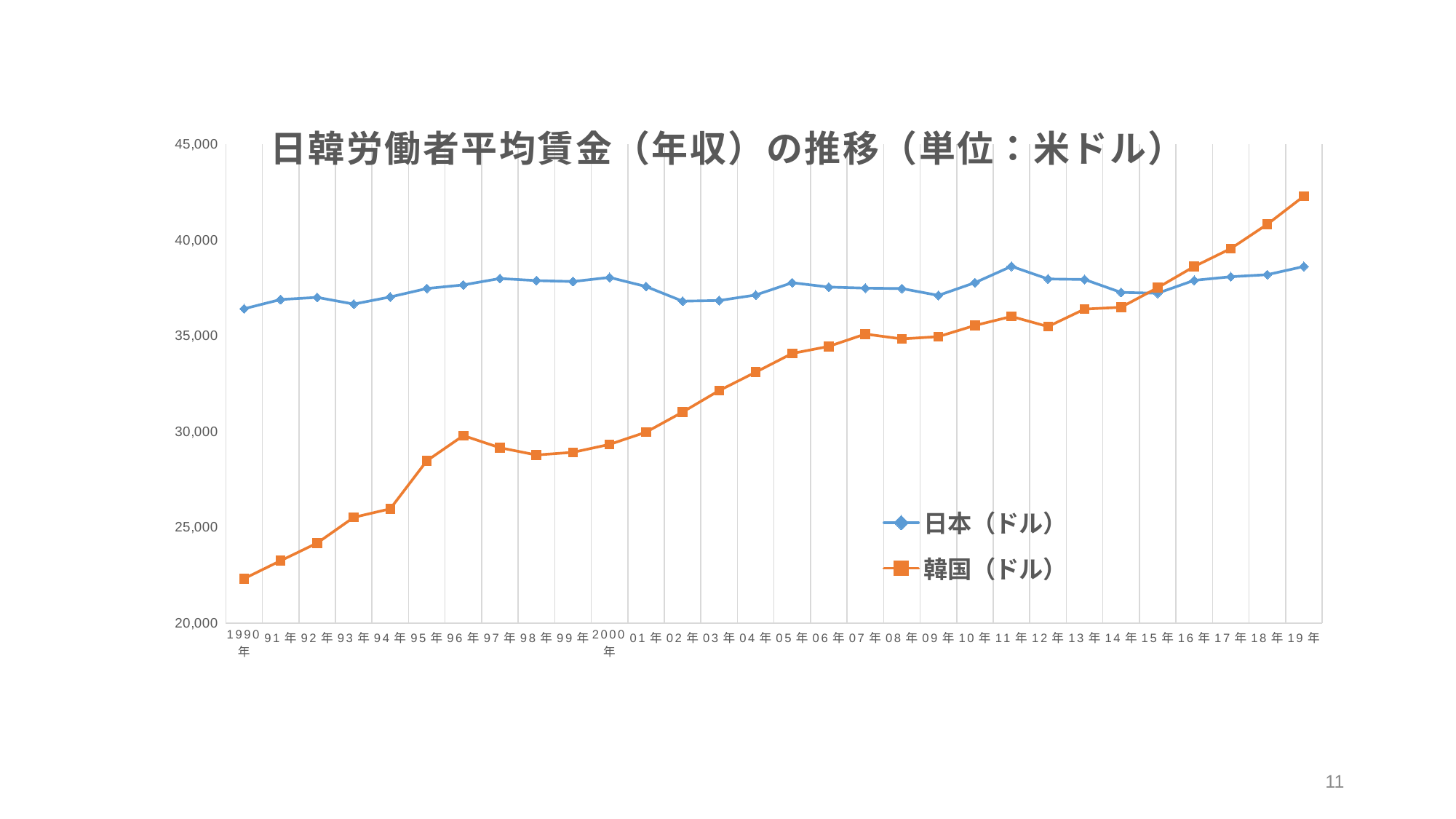

#

### Chart: 日韓労働者平均賃金（年収）の推移（単位：米ドル）

| Category | 日本（ドル） | 韓国（ドル） |
|---|---|---|
| 1990年 | 36412.4948011489 | 22334.5771925078 |
| 91年 | 36896.045028686 | 23268.0861180606 |
| 92年 | 37009.0056945301 | 24190.0445524679 |
| 93年 | 36658.0890069355 | 25529.141808176 |
| 94年 | 37029.9667563623 | 25976.0044287547 |
| 95年 | 37470.2408269315 | 28480.9907896599 |
| 96年 | 37657.4859655317 | 29795.5958773727 |
| 97年 | 37992.5578615089 | 29163.6439383594 |
| 98年 | 37882.5669917254 | 28784.4935919131 |
| 99年 | 37836.5320865525 | 28923.3042608612 |
| 2000年 | 38049.6957803882 | 29335.3100407752 |
| 01年 | 37573.2695202469 | 29975.6386544464 |
| 02年 | 36811.2331619207 | 31023.7000045329 |
| 03年 | 36845.2507861958 | 32147.8494792852 |
| 04年 | 37130.2128900952 | 33105.3524751729 |
| 05年 | 37772.7971427658 | 34083.1608942888 |
| 06年 | 37546.9631919657 | 34451.0618062971 |
| 07年 | 37490.1759161773 | 35095.184681955 |
| 08年 | 37467.0250901235 | 34842.1721103695 |
| 09年 | 37111.8724871837 | 34959.4291111248 |
| 10年 | 37774.6782996887 | 35543.0741361843 |
| 11年 | 38627.3698697555 | 36012.4363590581 |
| 12年 | 37967.619331946 | 35485.7935814787 |
| 13年 | 37941.6636019075 | 36394.8360176475 |
| 14年 | 37265.1205254974 | 36491.7182728232 |
| 15年 | 37225.9318830999 | 37512.8356486728 |
| 16年 | 37896.3124120224 | 38617.3547100823 |
| 17年 | 38084.7105713247 | 39551.5329620557 |
| 18年 | 38193.1683525204 | 40820.3483324801 |
| 19年 | 38617.465494035 | 42284.789106855 |
11